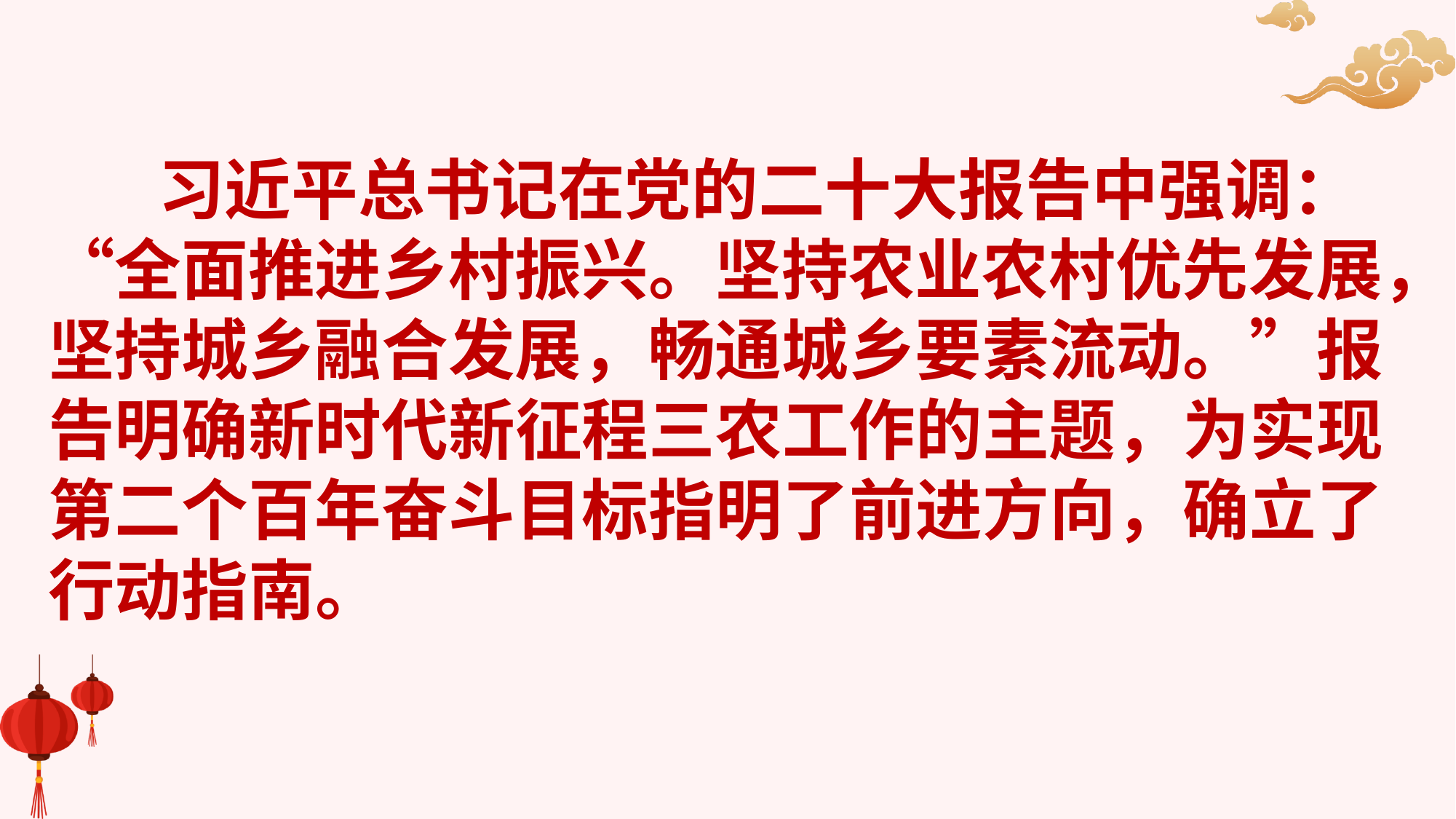

习近平总书记在党的二十大报告中强调：“全面推进乡村振兴。坚持农业农村优先发展，坚持城乡融合发展，畅通城乡要素流动。”报告明确新时代新征程三农工作的主题，为实现第二个百年奋斗目标指明了前进方向，确立了行动指南。